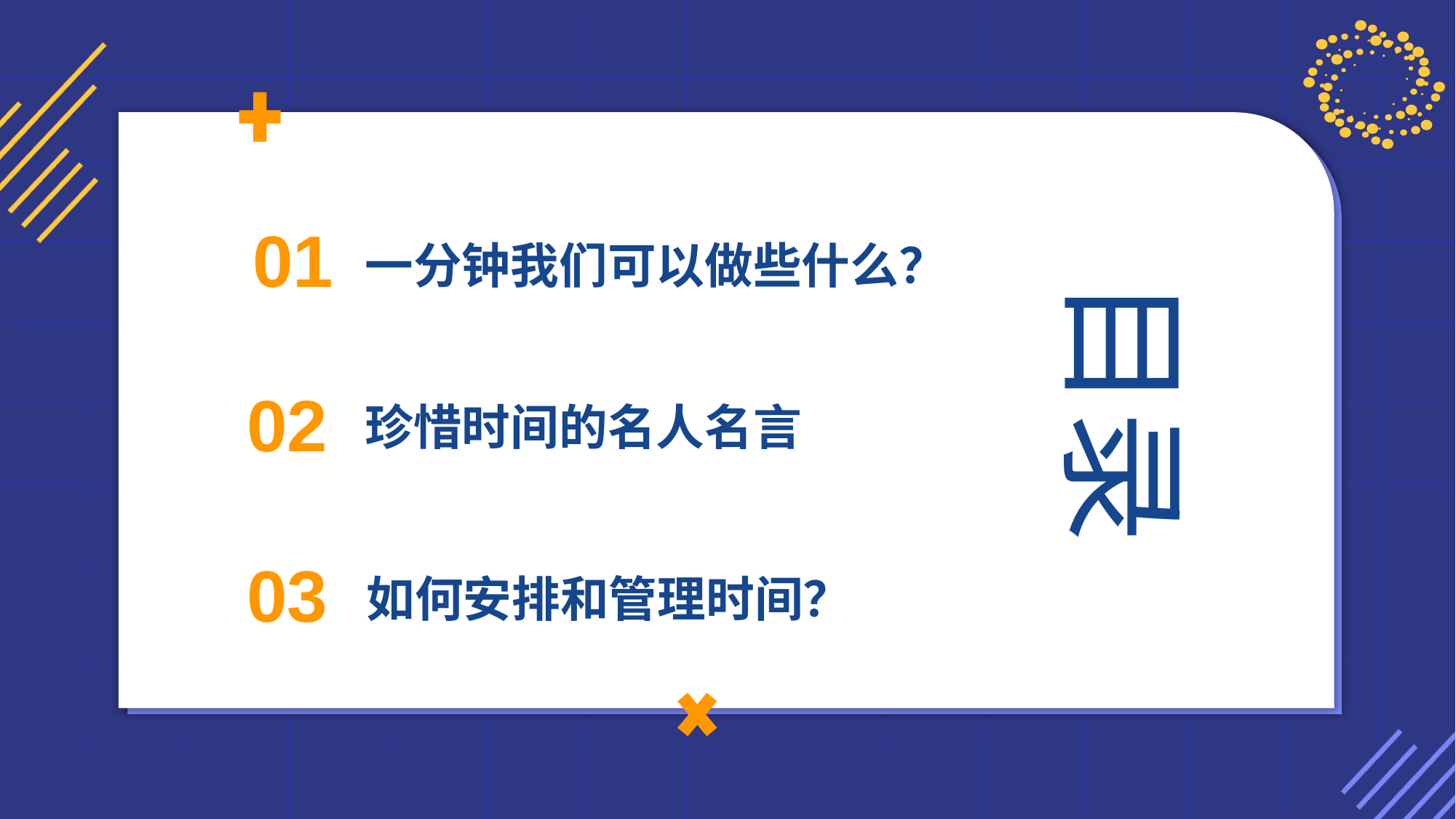

01
一分钟我们可以做些什么？
目录
02
珍惜时间的名人名言
03
如何安排和管理时间？